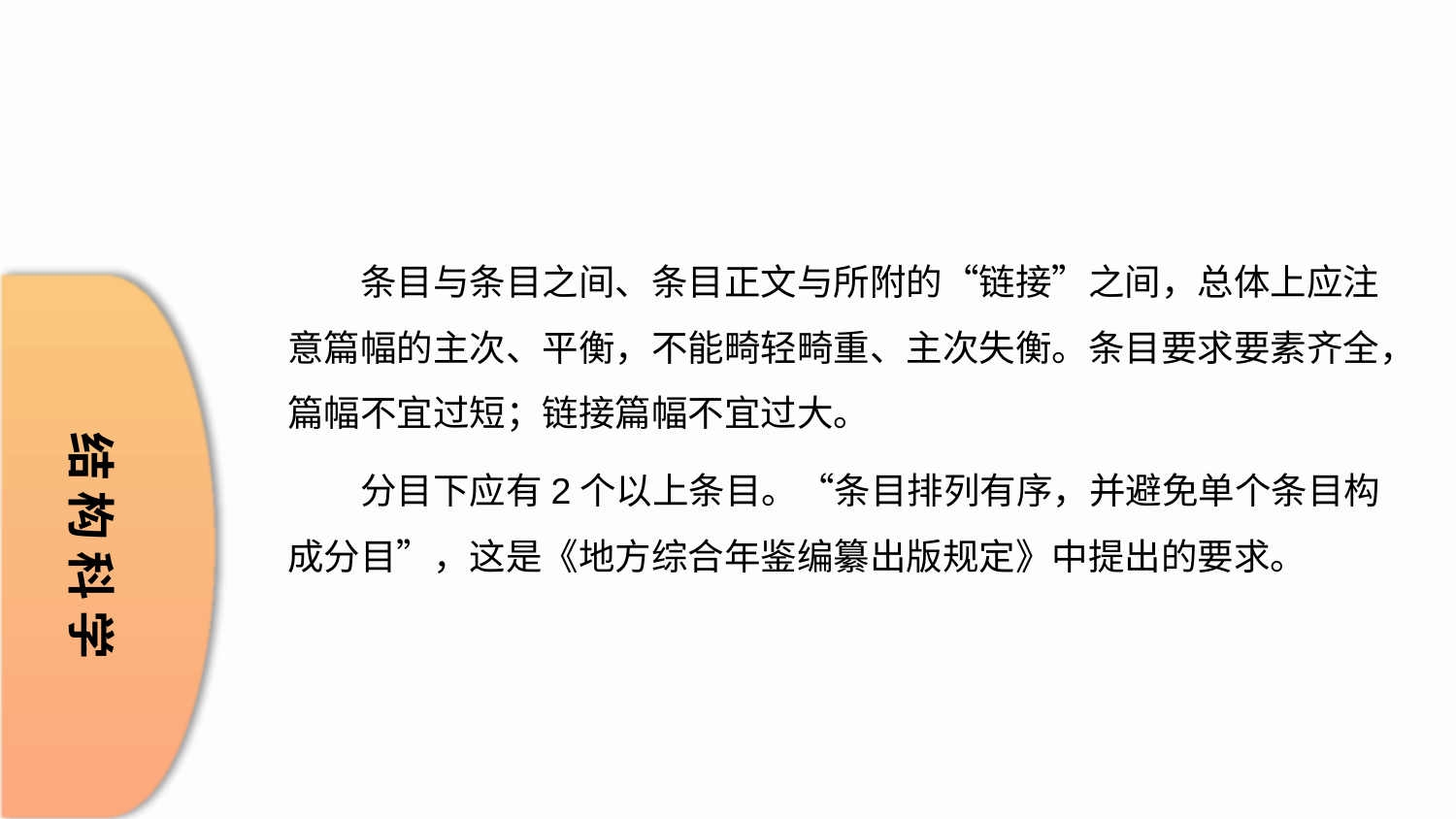

条目与条目之间、条目正文与所附的“链接”之间，总体上应注意篇幅的主次、平衡，不能畸轻畸重、主次失衡。条目要求要素齐全，篇幅不宜过短；链接篇幅不宜过大。
分目下应有2个以上条目。“条目排列有序，并避免单个条目构成分目”，这是《地方综合年鉴编纂出版规定》中提出的要求。
结 构 科 学